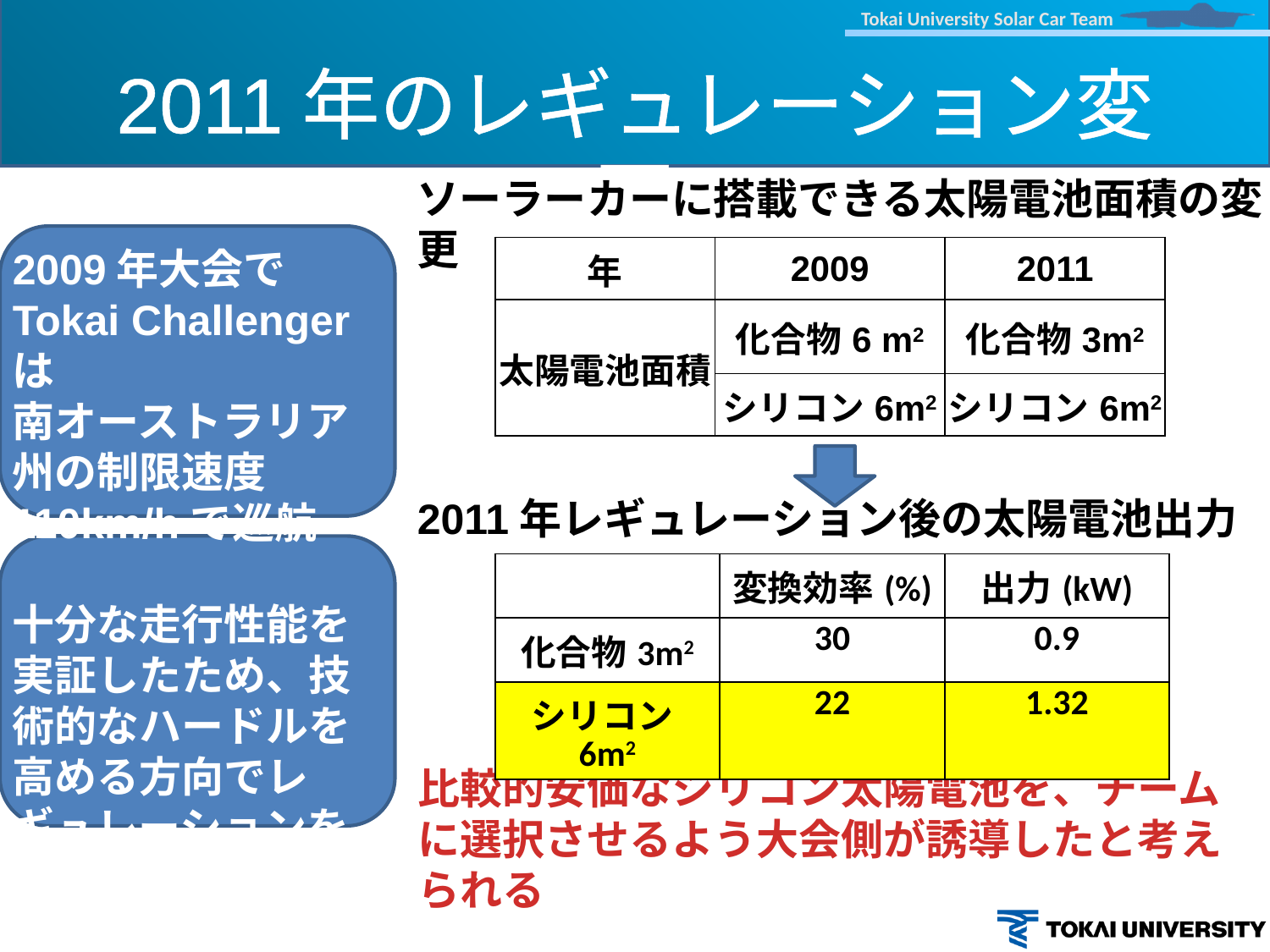

2011年のレギュレーション変更
ソーラーカーに搭載できる太陽電池面積の変更

2009年大会で
Tokai Challengerは
南オーストラリア州の制限速度110km/hで巡航

十分な走行性能を実証したため、技術的なハードルを高める方向でレギュレーションを変更
| 年 | 2009 | 2011 |
| --- | --- | --- |
| 太陽電池面積 | 化合物6 m2 | 化合物3m2 |
|  | シリコン6m2 | シリコン6m2 |

2011年レギュレーション後の太陽電池出力

|  | 変換効率(%) | 出力(kW) |
| --- | --- | --- |
| 化合物3m2 | 30 | 0.9 |
| シリコン6m2 | 22 | 1.32 |
比較的安価なシリコン太陽電池を、チームに選択させるよう大会側が誘導したと考えられる